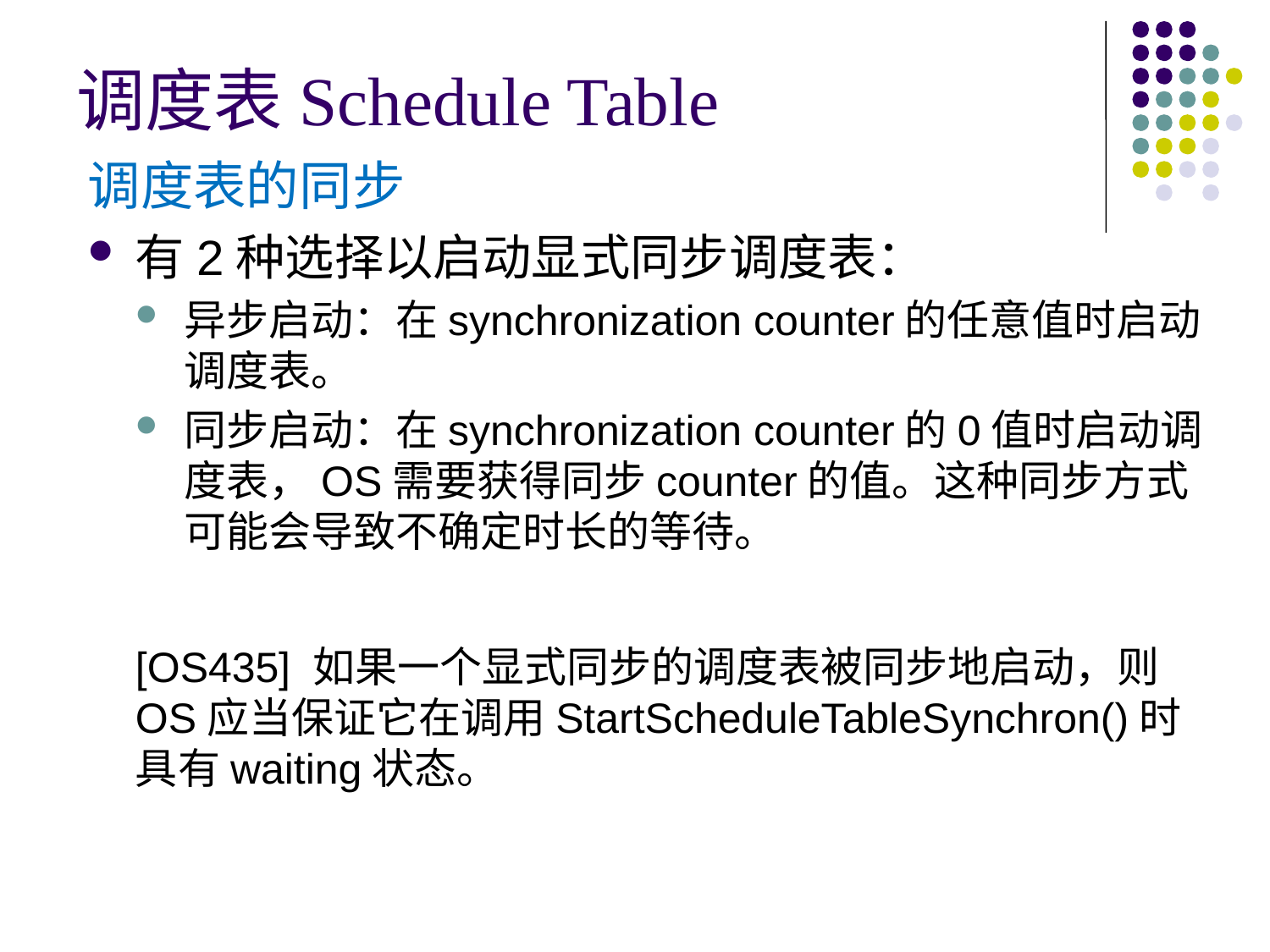

# 调度表Schedule Table
调度表的同步
有2种选择以启动显式同步调度表：
异步启动：在synchronization counter的任意值时启动调度表。
同步启动：在synchronization counter的0值时启动调度表，OS需要获得同步counter的值。这种同步方式可能会导致不确定时长的等待。

[OS435] 如果一个显式同步的调度表被同步地启动，则OS应当保证它在调用StartScheduleTableSynchron()时具有waiting状态。